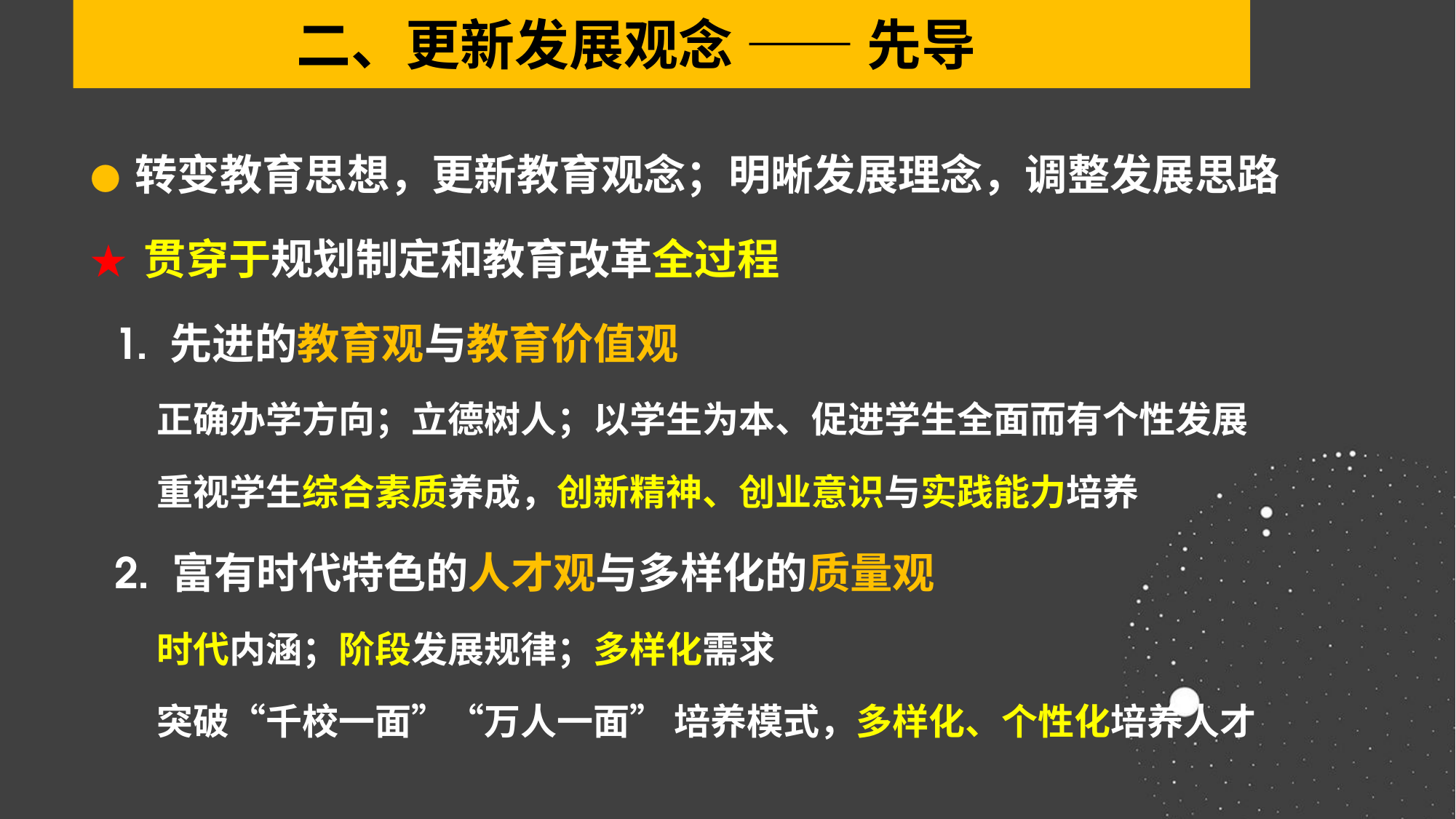

二、更新发展观念 —— 先导
● 转变教育思想，更新教育观念；明晰发展理念，调整发展思路
★ 贯穿于规划制定和教育改革全过程
  1. 先进的教育观与教育价值观
       正确办学方向；立德树人；以学生为本、促进学生全面而有个性发展
       重视学生综合素质养成，创新精神、创业意识与实践能力培养
  2. 富有时代特色的人才观与多样化的质量观
       时代内涵；阶段发展规律；多样化需求
       突破“千校一面”“万人一面” 培养模式，多样化、个性化培养人才